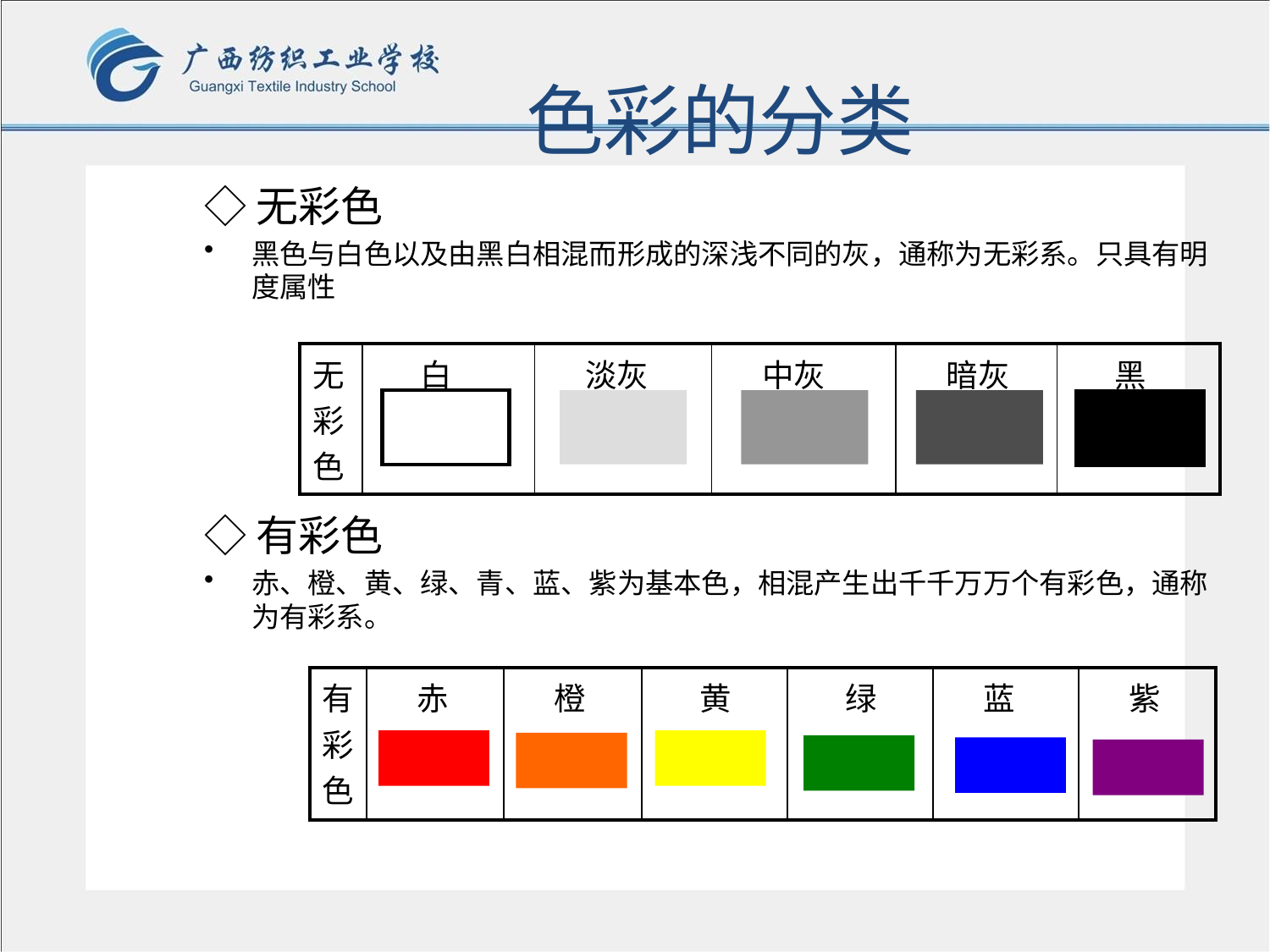

色彩的分类
◇无彩色
黑色与白色以及由黑白相混而形成的深浅不同的灰，通称为无彩系。只具有明度属性

◇有彩色
赤、橙、黄、绿、青、蓝、紫为基本色，相混产生出千千万万个有彩色，通称为有彩系。
| 无彩色 | 白 | 淡灰 | 中灰 | 暗灰 | 黑 |
| --- | --- | --- | --- | --- | --- |

| 有彩色 | 赤 | 橙 | 黄 | 绿 | 蓝 | 紫 |
| --- | --- | --- | --- | --- | --- | --- |